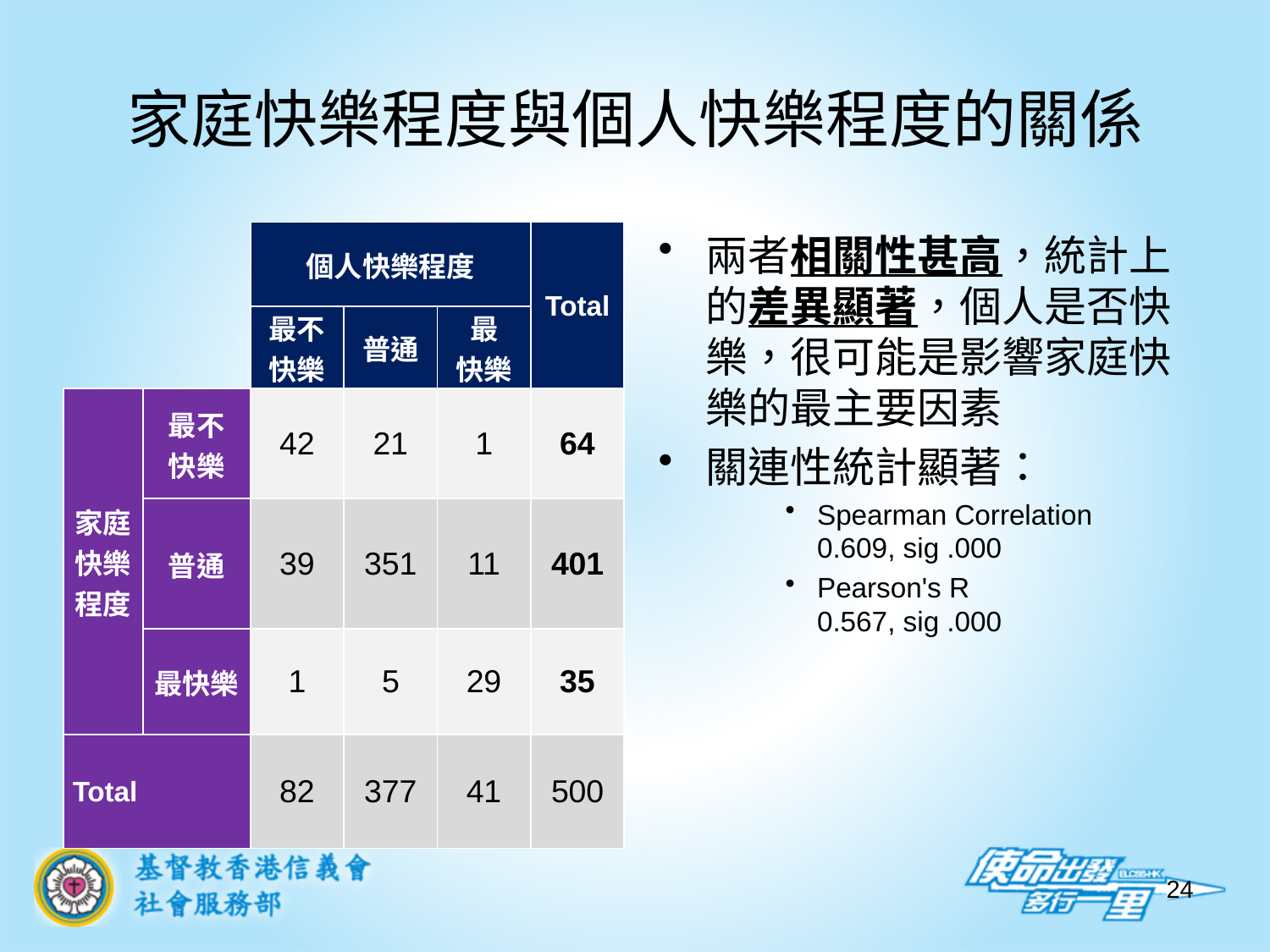

# 家庭快樂程度與個人快樂程度的關係
|  |  | 個人快樂程度 |  |  | Total |
| --- | --- | --- | --- | --- | --- |
|  |  | 最不 快樂 | 普通 | 最 快樂 |  |
| 家庭 快樂 程度 | 最不 快樂 | 42 | 21 | 1 | 64 |
|  | 普通 | 39 | 351 | 11 | 401 |
|  | 最快樂 | 1 | 5 | 29 | 35 |
| Total |  | 82 | 377 | 41 | 500 |
兩者相關性甚高，統計上的差異顯著，個人是否快樂，很可能是影響家庭快樂的最主要因素
關連性統計顯著：
Spearman Correlation
0.609, sig .000
Pearson's R
0.567, sig .000
24